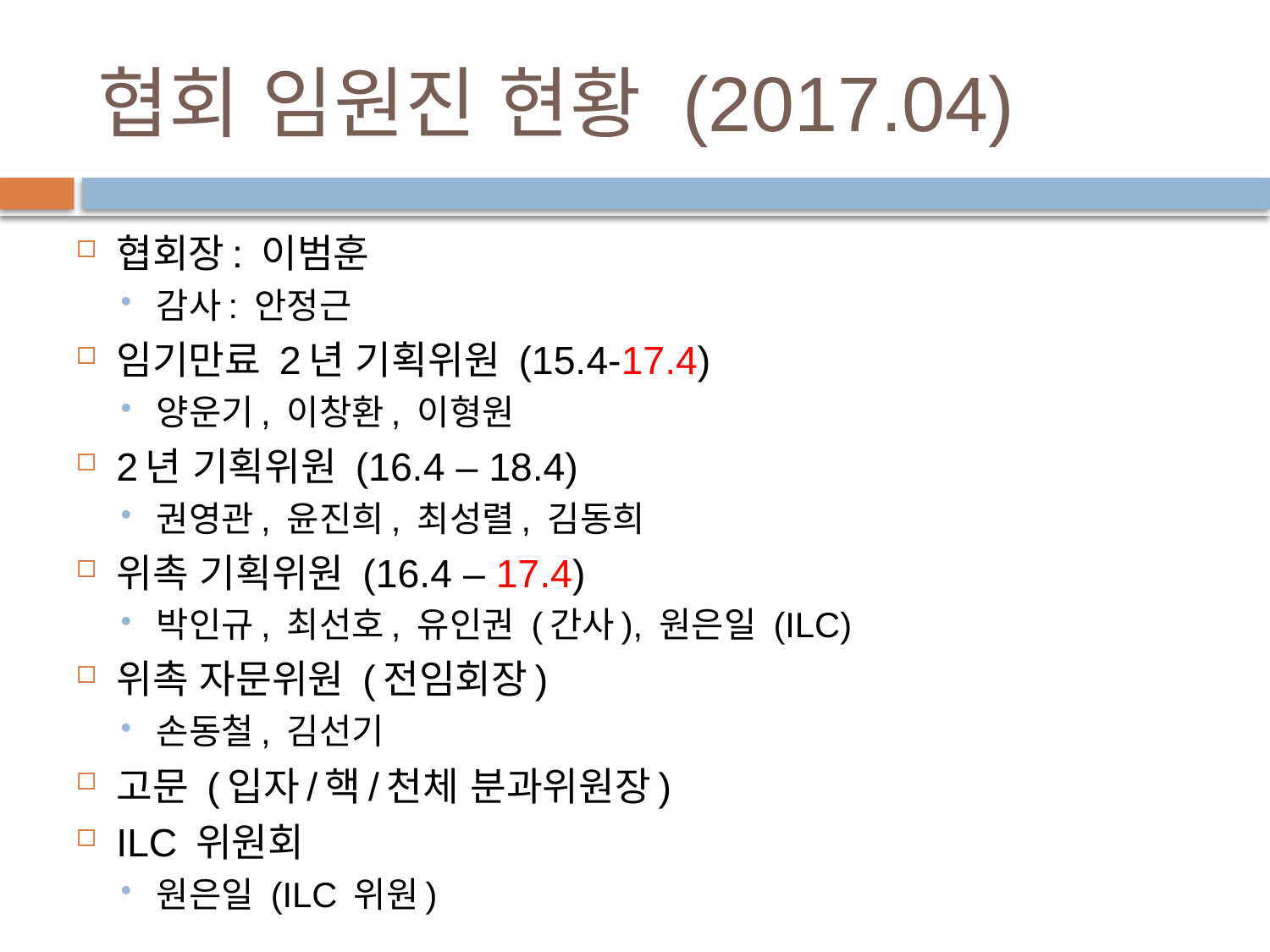

# 협회 임원진 현황 (2017.04)
협회장: 이범훈
감사: 안정근
임기만료 2년 기획위원 (15.4-17.4)
양운기, 이창환, 이형원
2년 기획위원 (16.4 – 18.4)
권영관, 윤진희, 최성렬, 김동희
위촉 기획위원 (16.4 – 17.4)
박인규, 최선호, 유인권 (간사), 원은일 (ILC)
위촉 자문위원 (전임회장)
손동철, 김선기
고문 (입자/핵/천체 분과위원장)
ILC 위원회
원은일 (ILC 위원)